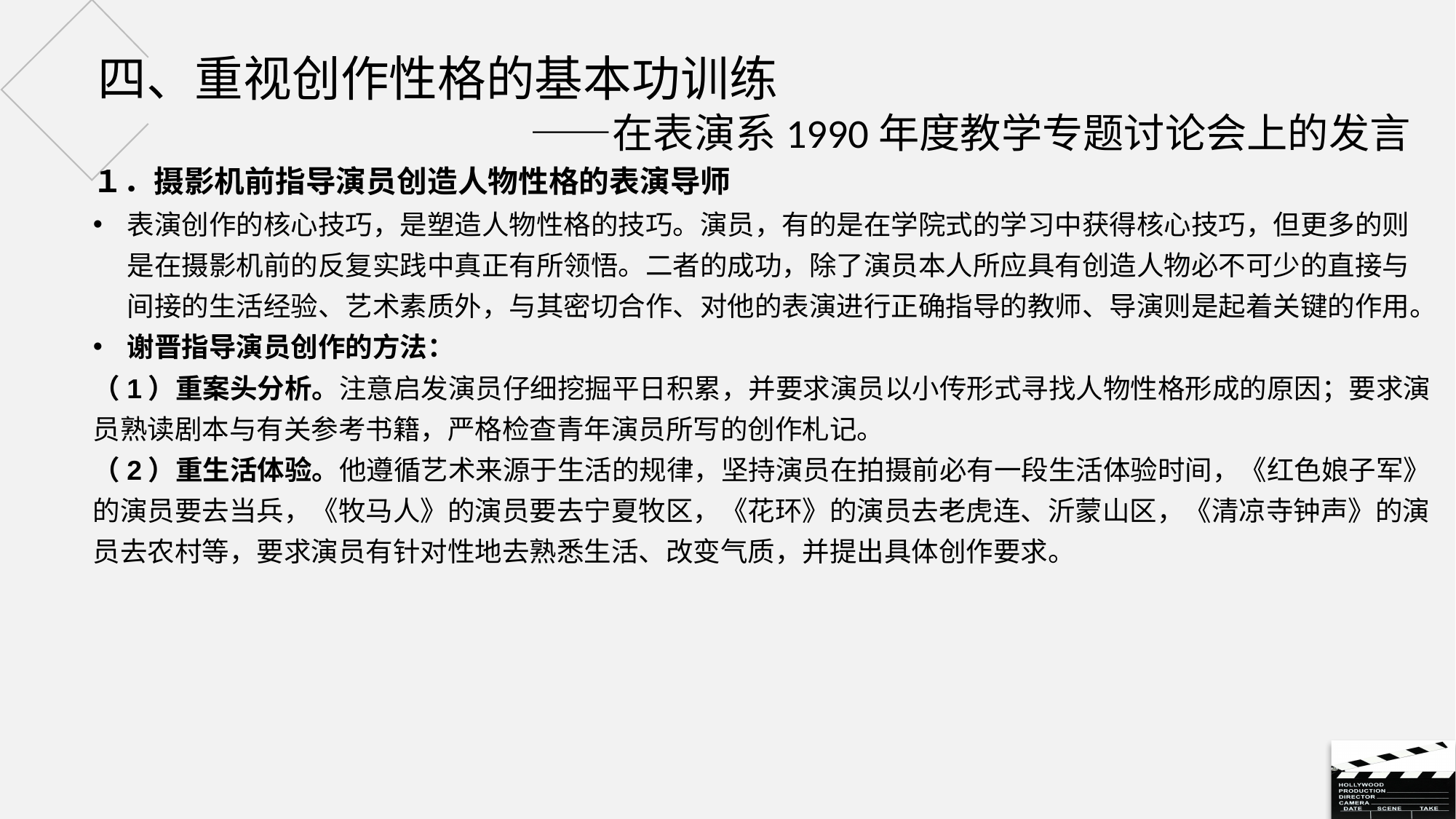

# 四、重视创作性格的基本功训练 ——在表演系1990年度教学专题讨论会上的发言
１．摄影机前指导演员创造人物性格的表演导师
表演创作的核心技巧，是塑造人物性格的技巧。演员，有的是在学院式的学习中获得核心技巧，但更多的则是在摄影机前的反复实践中真正有所领悟。二者的成功，除了演员本人所应具有创造人物必不可少的直接与间接的生活经验、艺术素质外，与其密切合作、对他的表演进行正确指导的教师、导演则是起着关键的作用。
谢晋指导演员创作的方法：
（1）重案头分析。注意启发演员仔细挖掘平日积累，并要求演员以小传形式寻找人物性格形成的原因；要求演员熟读剧本与有关参考书籍，严格检查青年演员所写的创作札记。
（2）重生活体验。他遵循艺术来源于生活的规律，坚持演员在拍摄前必有一段生活体验时间，《红色娘子军》的演员要去当兵，《牧马人》的演员要去宁夏牧区，《花环》的演员去老虎连、沂蒙山区，《清凉寺钟声》的演员去农村等，要求演员有针对性地去熟悉生活、改变气质，并提出具体创作要求。